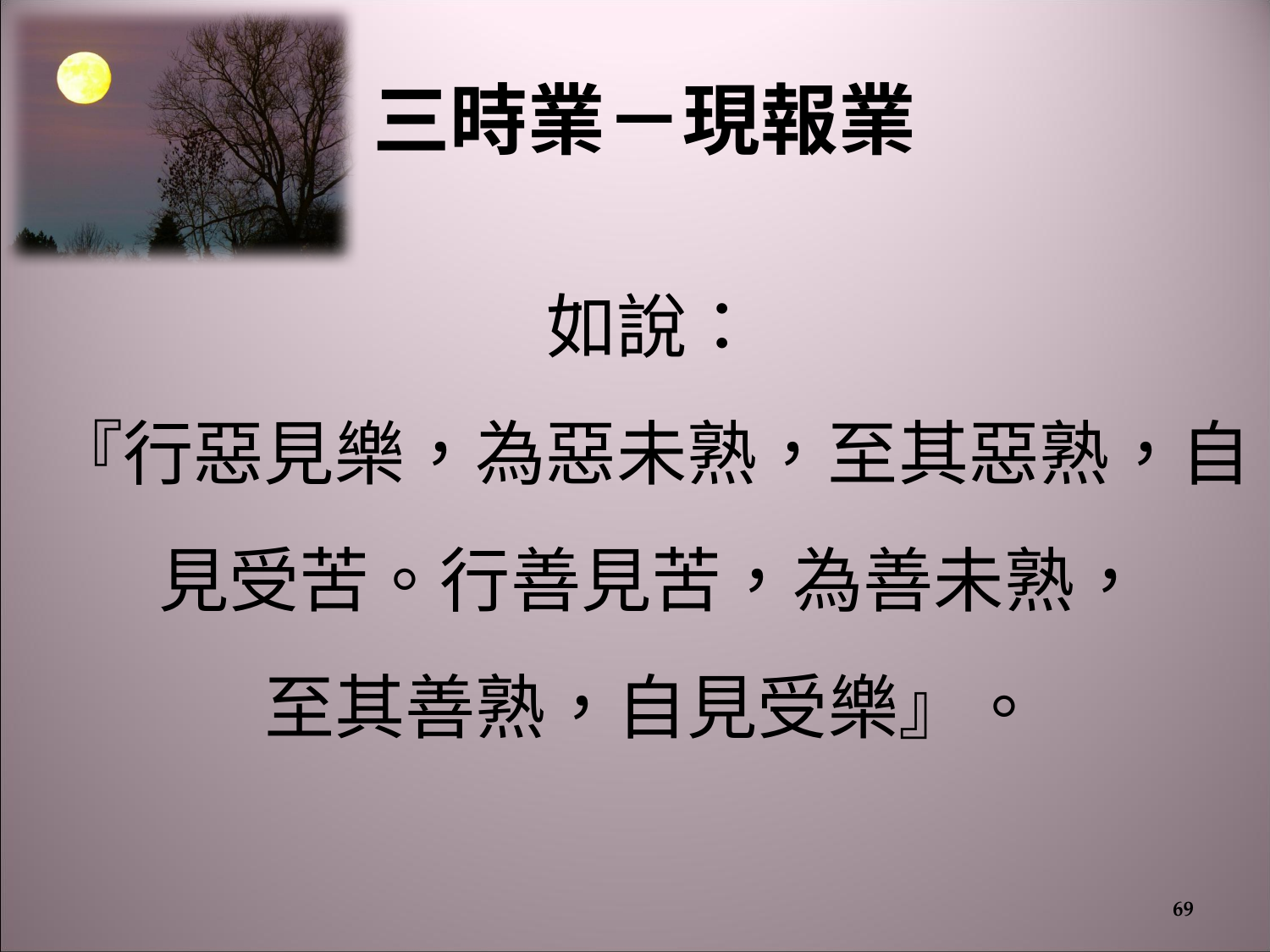

# 三時業－現報業
如說：
『行惡見樂，為惡未熟，至其惡熟，自見受苦。行善見苦，為善未熟，
至其善熟，自見受樂』。
69